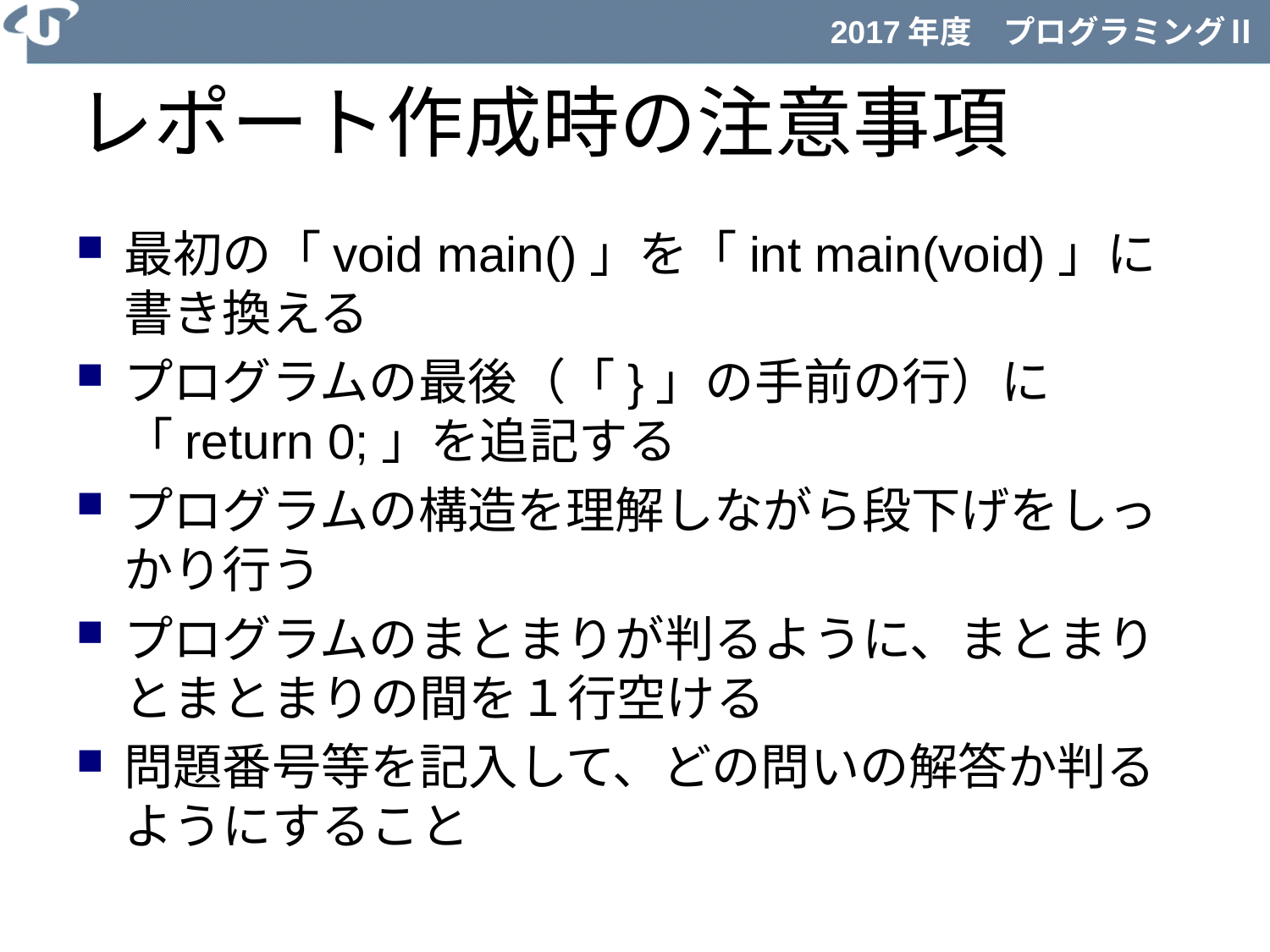

# レポート作成時の注意事項
最初の「void main()」を「int main(void)」に書き換える
プログラムの最後（「}」の手前の行）に「return 0;」を追記する
プログラムの構造を理解しながら段下げをしっかり行う
プログラムのまとまりが判るように、まとまりとまとまりの間を１行空ける
問題番号等を記入して、どの問いの解答か判るようにすること